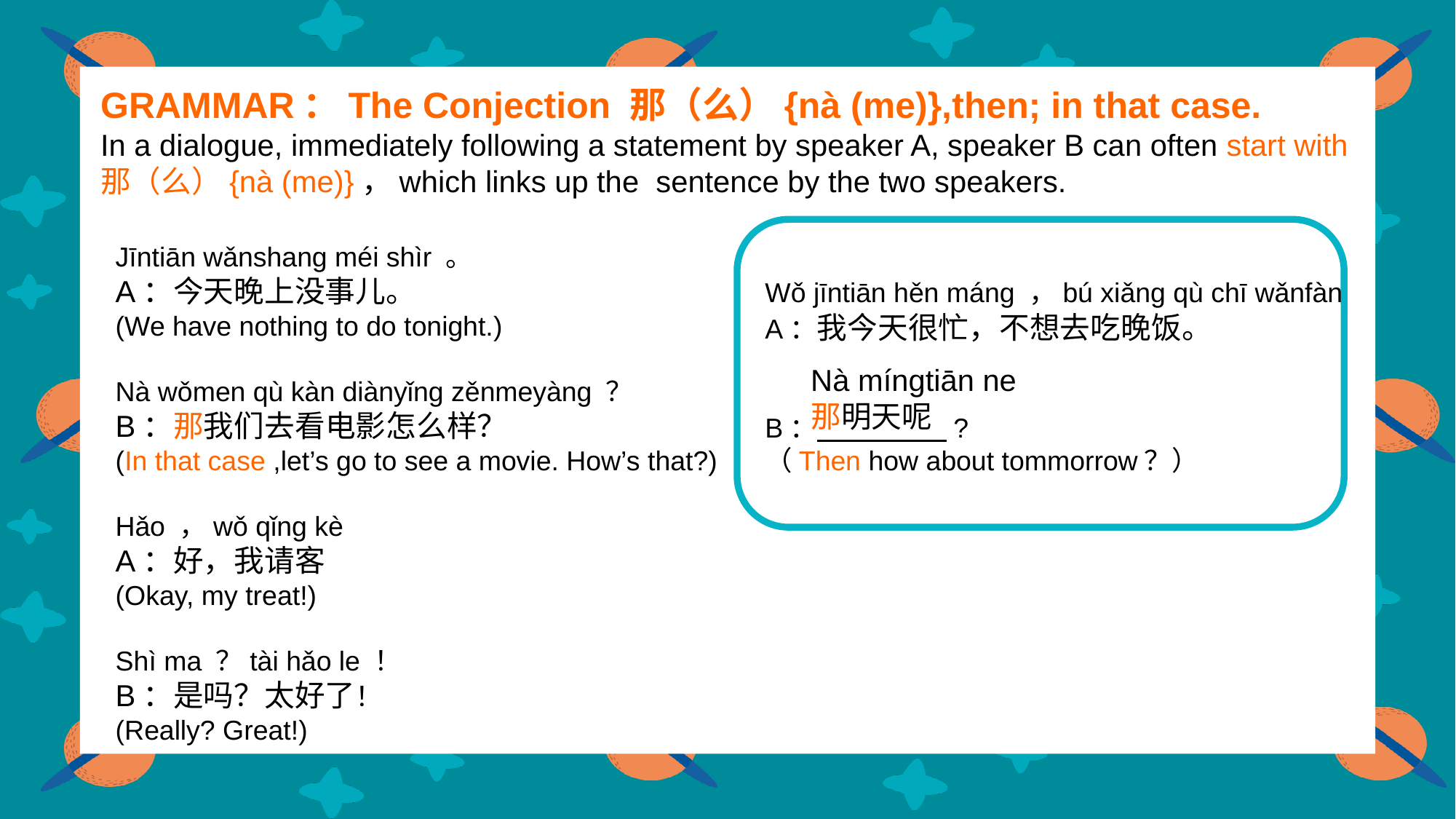

GRAMMAR：The Conjection 那（么）{nà (me)},then; in that case.
In a dialogue, immediately following a statement by speaker A, speaker B can often start with 那（么）{nà (me)}，which links up the  sentence by the two speakers.

Jīntiān wǎnshang méi shìr 。
A：今天晚上没事儿。
(We have nothing to do tonight.)

Nà wǒmen qù kàn diànyǐng zěnmeyàng ？
B：那我们去看电影怎么样？
(In that case ,let’s go to see a movie. How’s that?)

Hǎo ，wǒ qǐng kè
A：好，我请客
(Okay, my treat!)

Shì ma ？tài hǎo le ！
B：是吗？太好了！
(Really? Great!)
Wǒ jīntiān hěn máng ，bú xiǎng qù chī wǎnfàn
A：我今天很忙，不想去吃晚饭。

B：                     ?
（Then how about tommorrow？）
Nà míngtiān ne
那明天呢